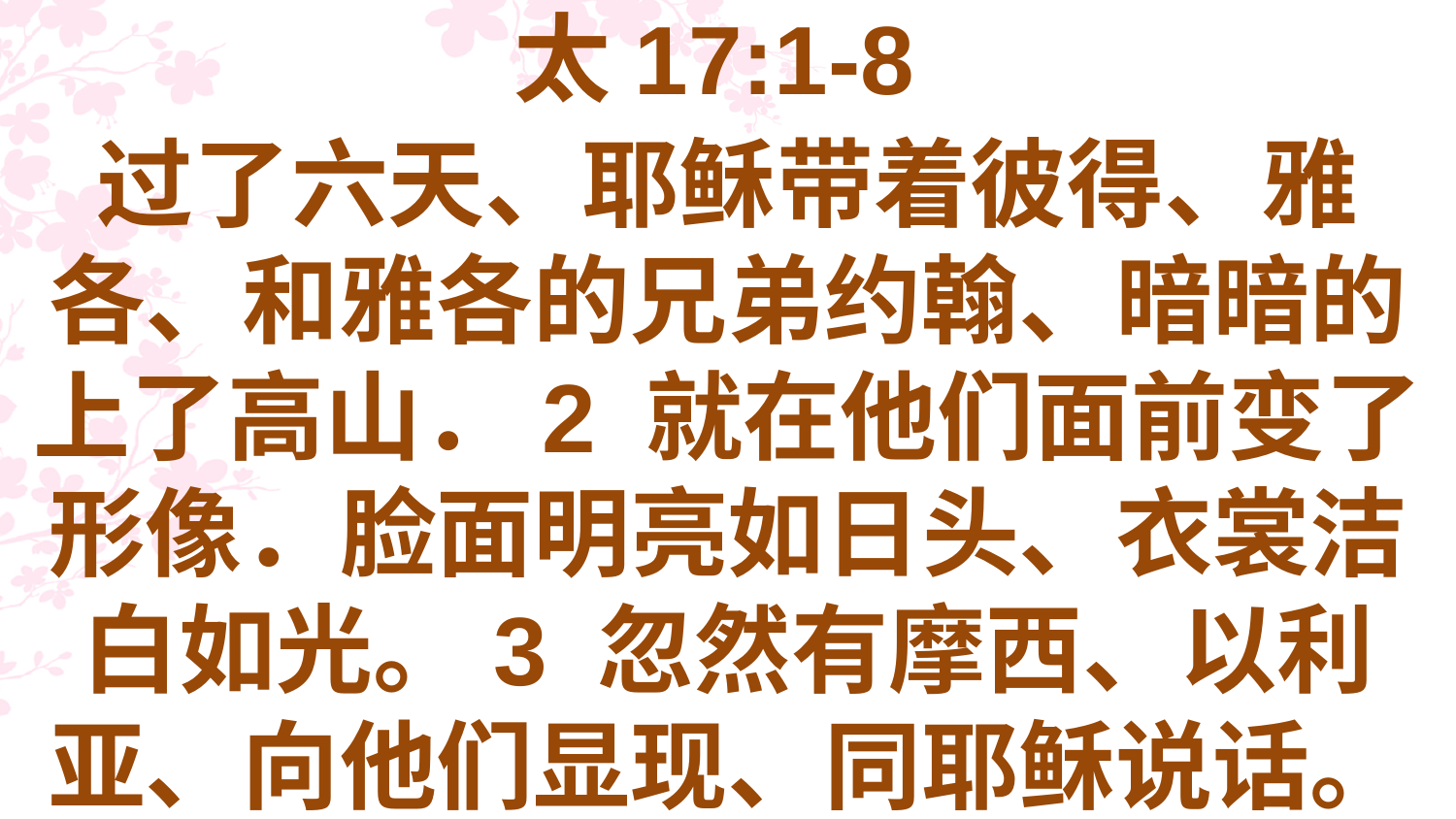

太17:1-8
过了六天、耶稣带着彼得、雅各、和雅各的兄弟约翰、暗暗的上了高山．2 就在他们面前变了形像．脸面明亮如日头、衣裳洁白如光。3 忽然有摩西、以利亚、向他们显现、同耶稣说话。